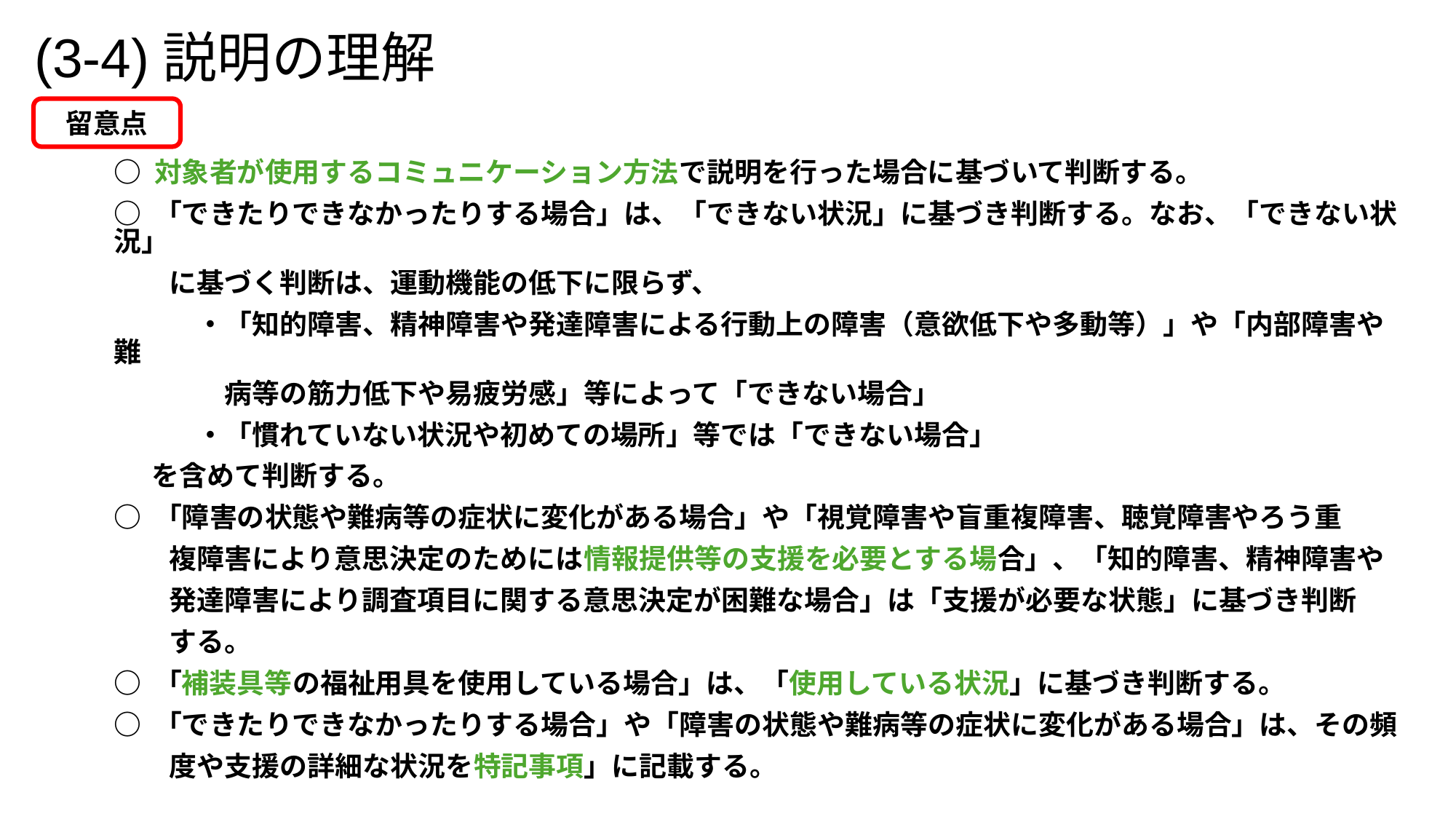

# (3-4)説明の理解
留意点
○ 対象者が使用するコミュニケーション方法で説明を行った場合に基づいて判断する。
○ 「できたりできなかったりする場合」は、「できない状況」に基づき判断する。なお、「できない状況」
　　に基づく判断は、運動機能の低下に限らず、
　　　・「知的障害、精神障害や発達障害による行動上の障害（意欲低下や多動等）」や「内部障害や難
　　　　病等の筋力低下や易疲労感」等によって「できない場合」
　　　・「慣れていない状況や初めての場所」等では「できない場合」
     を含めて判断する。
○ 「障害の状態や難病等の症状に変化がある場合」や「視覚障害や盲重複障害、聴覚障害やろう重
　　複障害により意思決定のためには情報提供等の支援を必要とする場合」、「知的障害、精神障害や
　　発達障害により調査項目に関する意思決定が困難な場合」は「支援が必要な状態」に基づき判断
　　する。
○ 「補装具等の福祉用具を使用している場合」は、「使用している状況」に基づき判断する。
○ 「できたりできなかったりする場合」や「障害の状態や難病等の症状に変化がある場合」は、その頻
　　度や支援の詳細な状況を特記事項」に記載する。